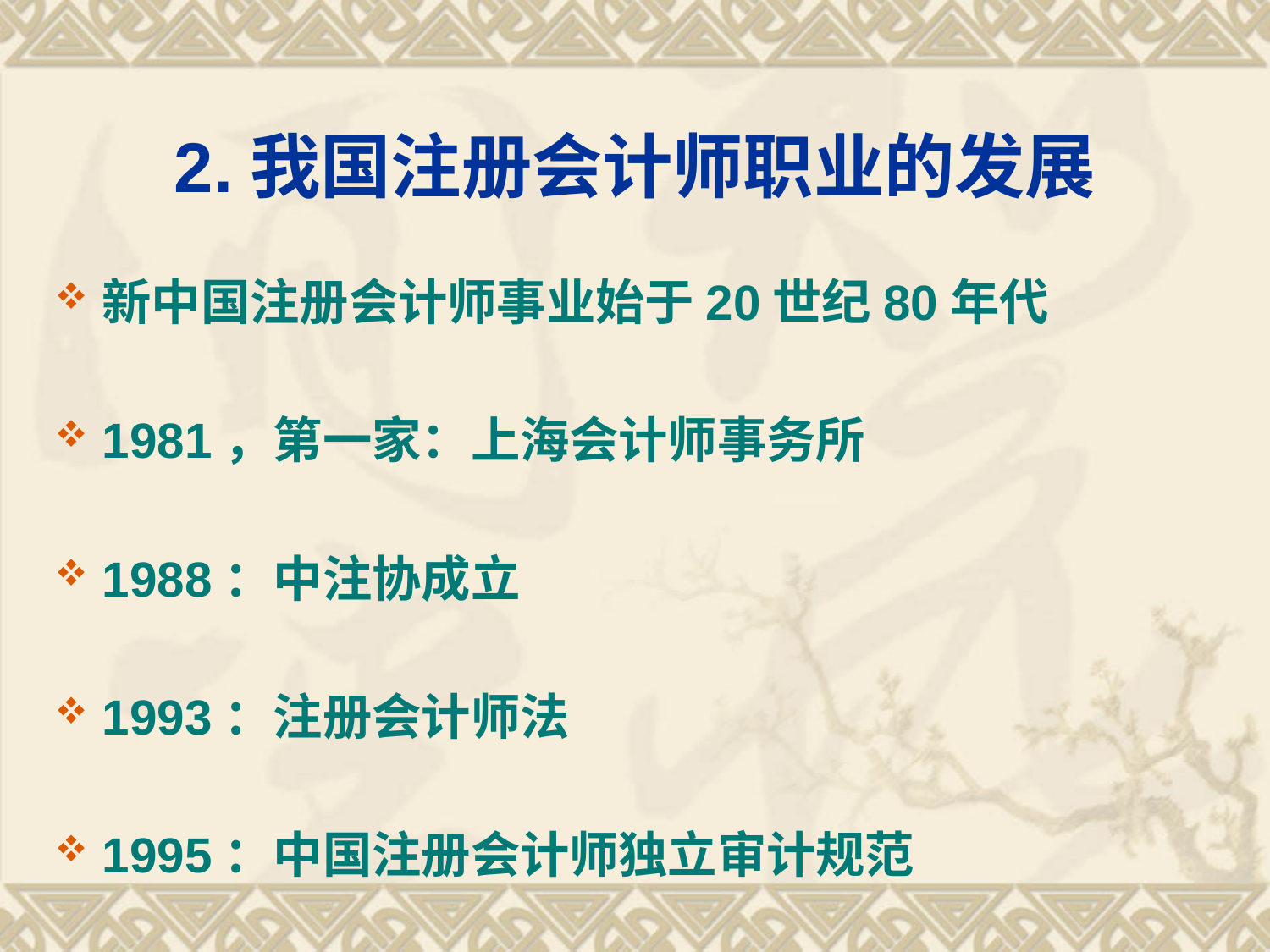

# 2.我国注册会计师职业的发展
新中国注册会计师事业始于20世纪80年代

1981，第一家：上海会计师事务所

1988：中注协成立

1993：注册会计师法

1995：中国注册会计师独立审计规范